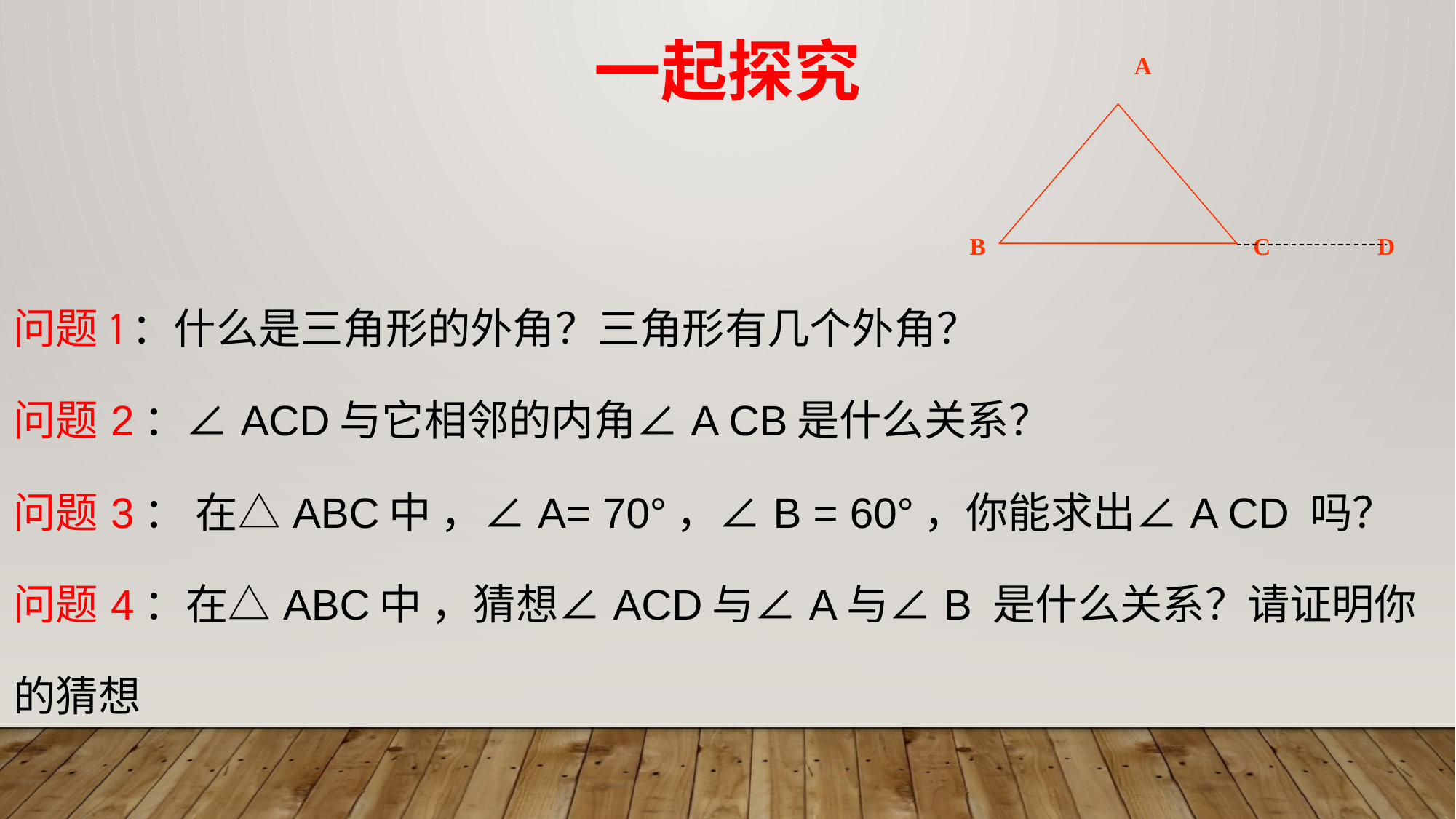

# 一起探究
A

B

C

D

| 问题1：什么是三角形的外角？三角形有几个外角？ 问题2：∠ACD与它相邻的内角∠A CB是什么关系？ 问题3： 在△ABC中 ，∠A= 70°，∠B = 60°，你能求出∠A CD 吗？ 问题4：在△ABC中 ，猜想∠ACD与∠A与∠B 是什么关系？请证明你的猜想 |
| --- |